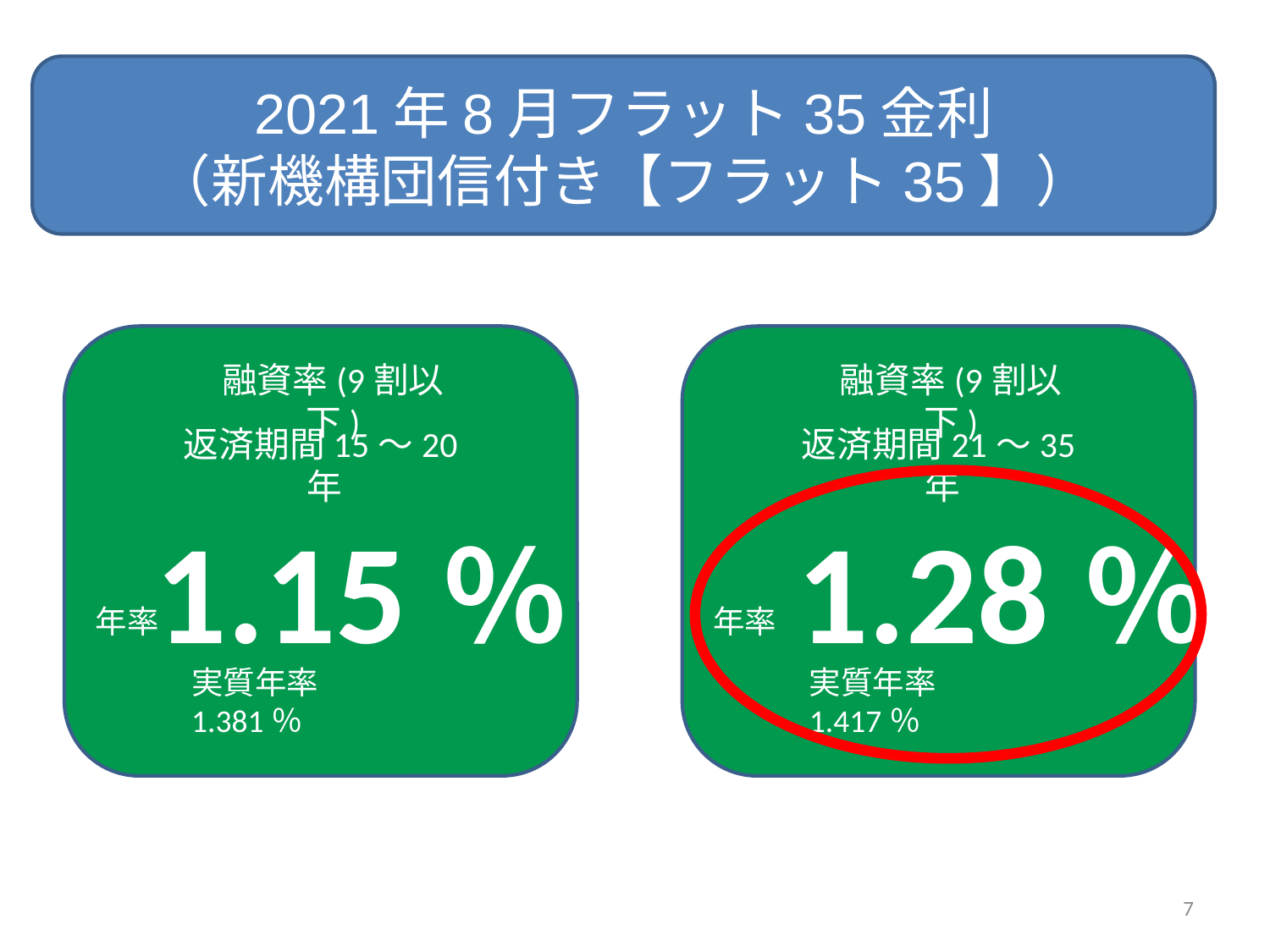

2021年8月フラット35金利
（新機構団信付き【フラット35】）

融資率(9割以下)
融資率(9割以下)
返済期間15～20年
返済期間21～35年

1.15％
1.28％
年率
年率
実質年率　1.381％
実質年率　1.417％
7